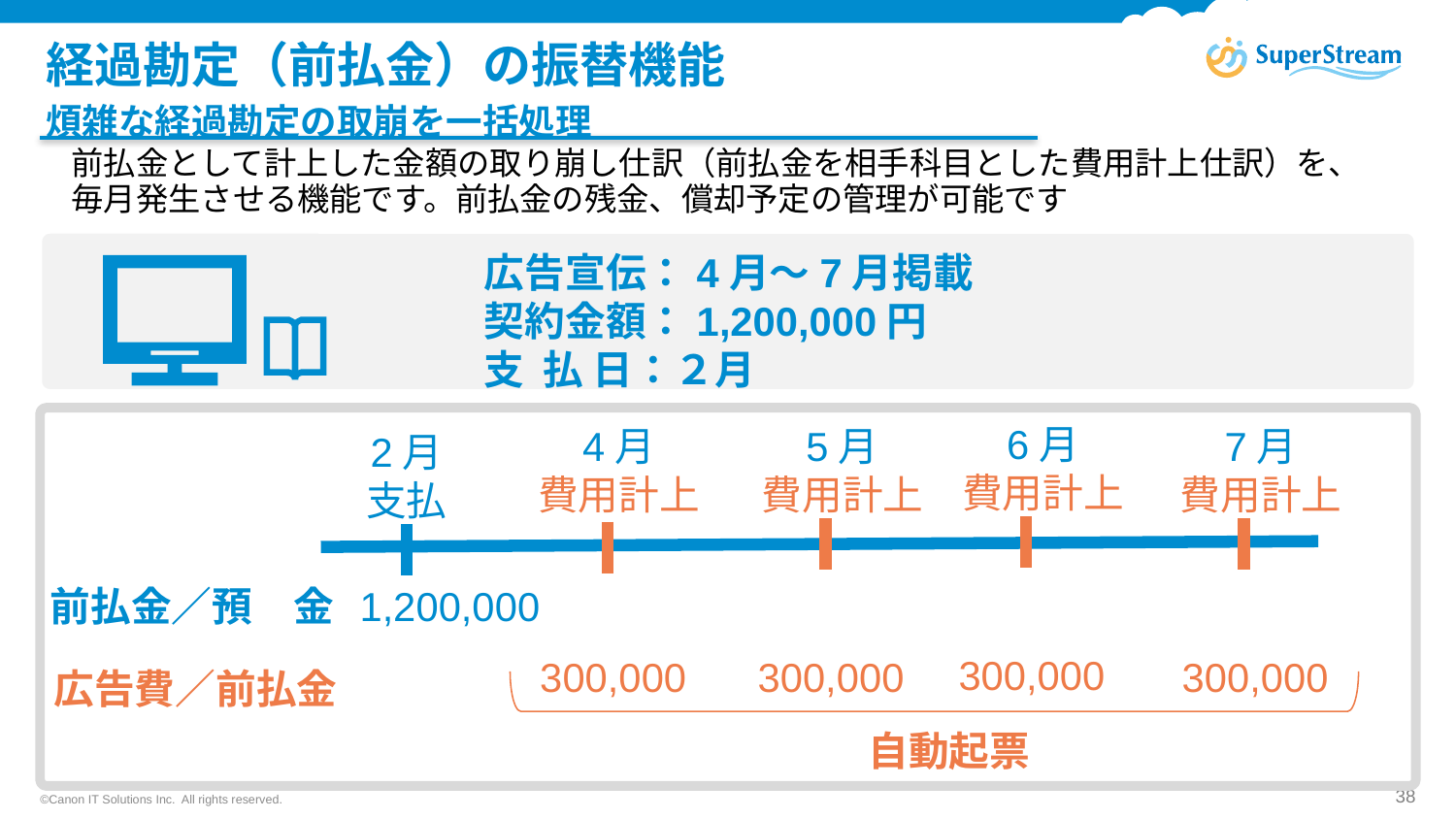

# 経過勘定（前払金）の振替機能
煩雑な経過勘定の取崩を一括処理

前払金として計上した金額の取り崩し仕訳（前払金を相手科目とした費用計上仕訳）を、
毎月発生させる機能です。前払金の残金、償却予定の管理が可能です

広告宣伝：4月～7月掲載
契約金額：1,200,000円
支  払 日：２月

6月
費用計上
4月
費用計上
5月
費用計上
7月
費用計上
2月
支払
前払金／預　金
1,200,000
300,000
300,000
300,000
300,000
広告費／前払金
自動起票
©Canon IT Solutions Inc.  All rights reserved.
38